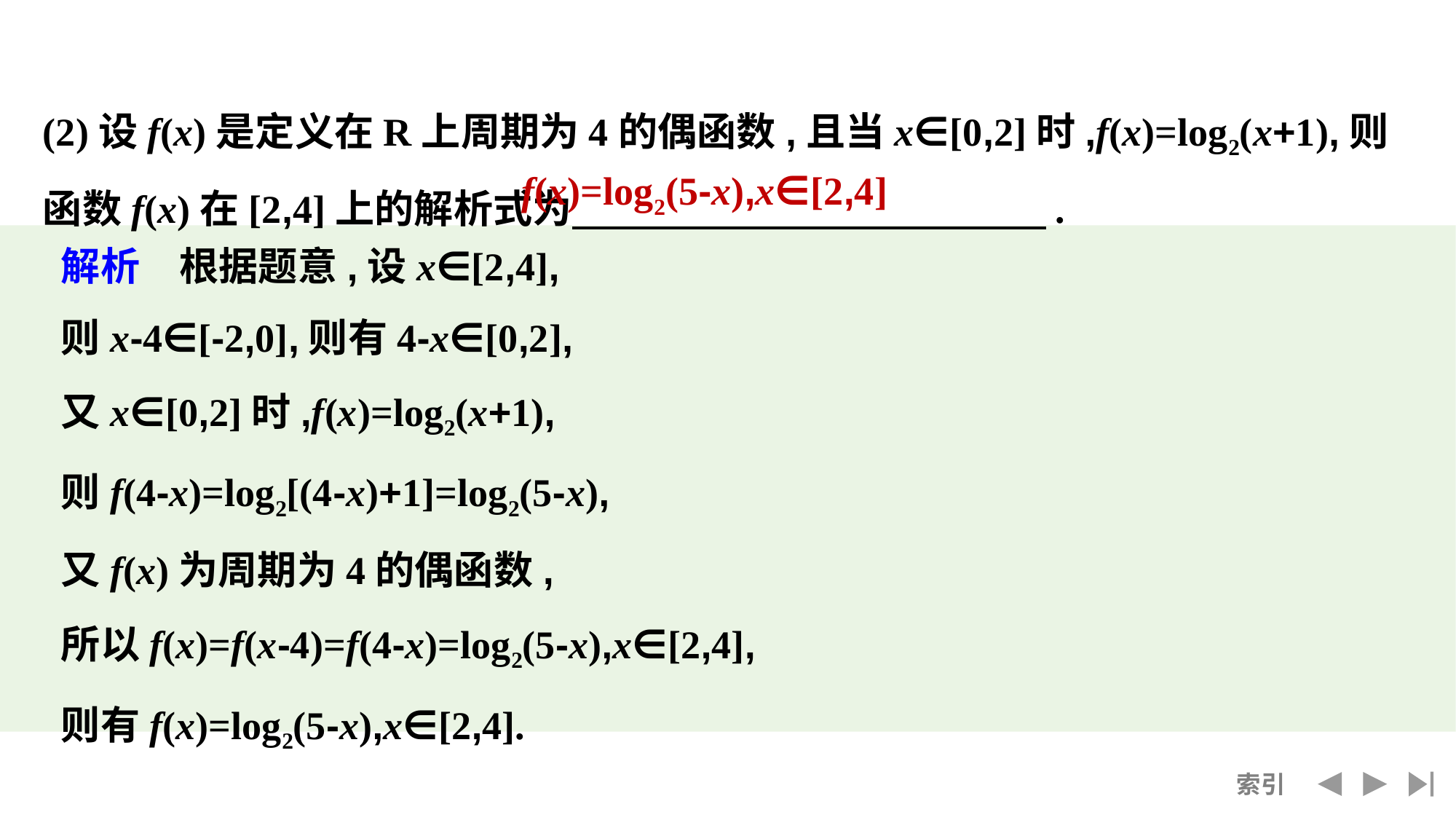

(2)设f(x)是定义在R上周期为4的偶函数,且当x∈[0,2]时,f(x)=log2(x+1),则函数f(x)在[2,4]上的解析式为　　　　　　　　　　　　.
f(x)=log2(5-x),x∈[2,4]
解析　根据题意,设x∈[2,4],
则x-4∈[-2,0],则有4-x∈[0,2],
又x∈[0,2]时,f(x)=log2(x+1),
则f(4-x)=log2[(4-x)+1]=log2(5-x),
又f(x)为周期为4的偶函数,
所以f(x)=f(x-4)=f(4-x)=log2(5-x),x∈[2,4],
则有f(x)=log2(5-x),x∈[2,4].